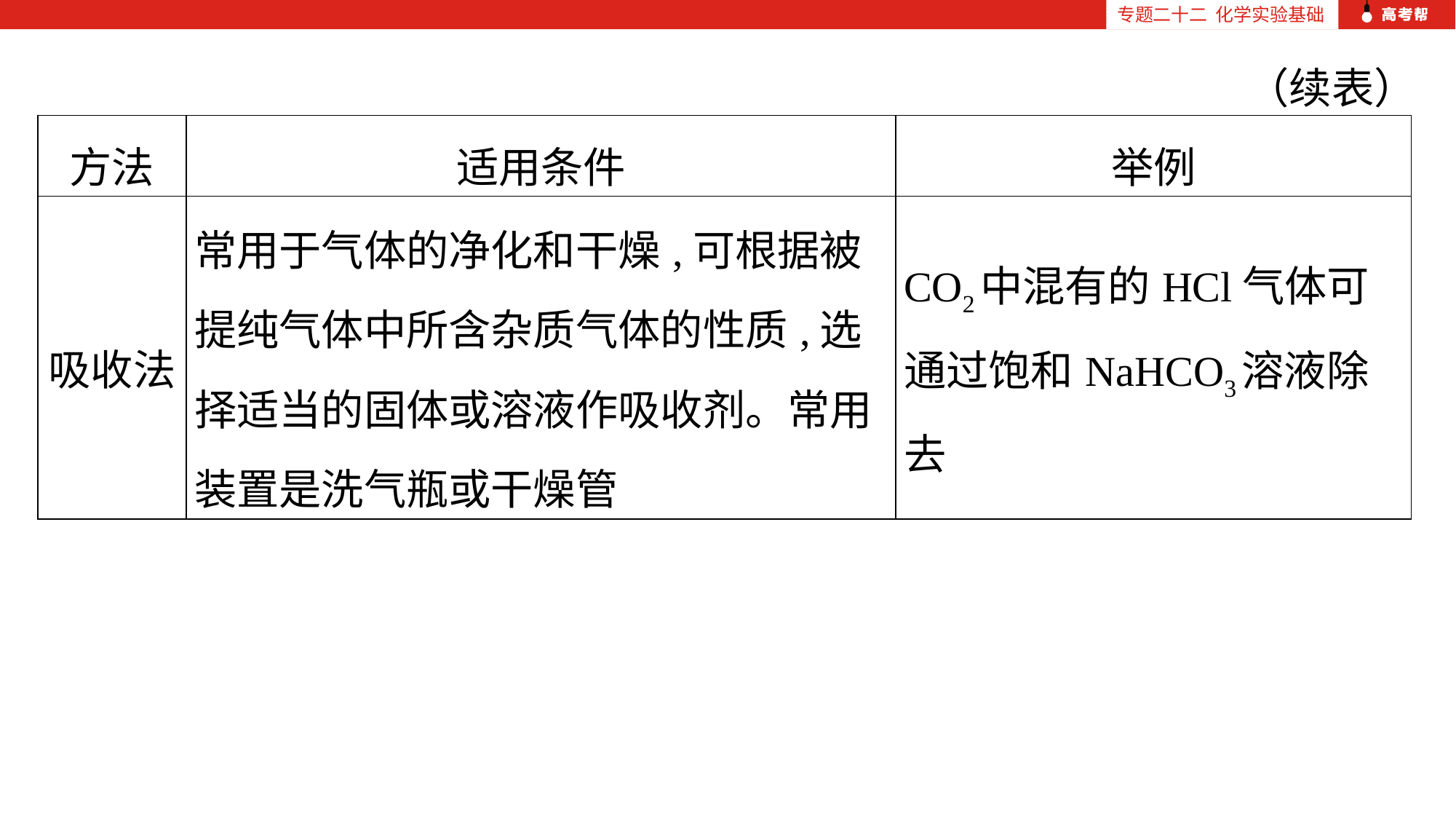

专题二十二  化学实验基础
（续表）
| 方法 | 适用条件 | 举例 |
| --- | --- | --- |
| 吸收法 | 常用于气体的净化和干燥,可根据被提纯气体中所含杂质气体的性质,选择适当的固体或溶液作吸收剂。常用装置是洗气瓶或干燥管 | CO2中混有的HCl气体可通过饱和NaHCO3溶液除去 |